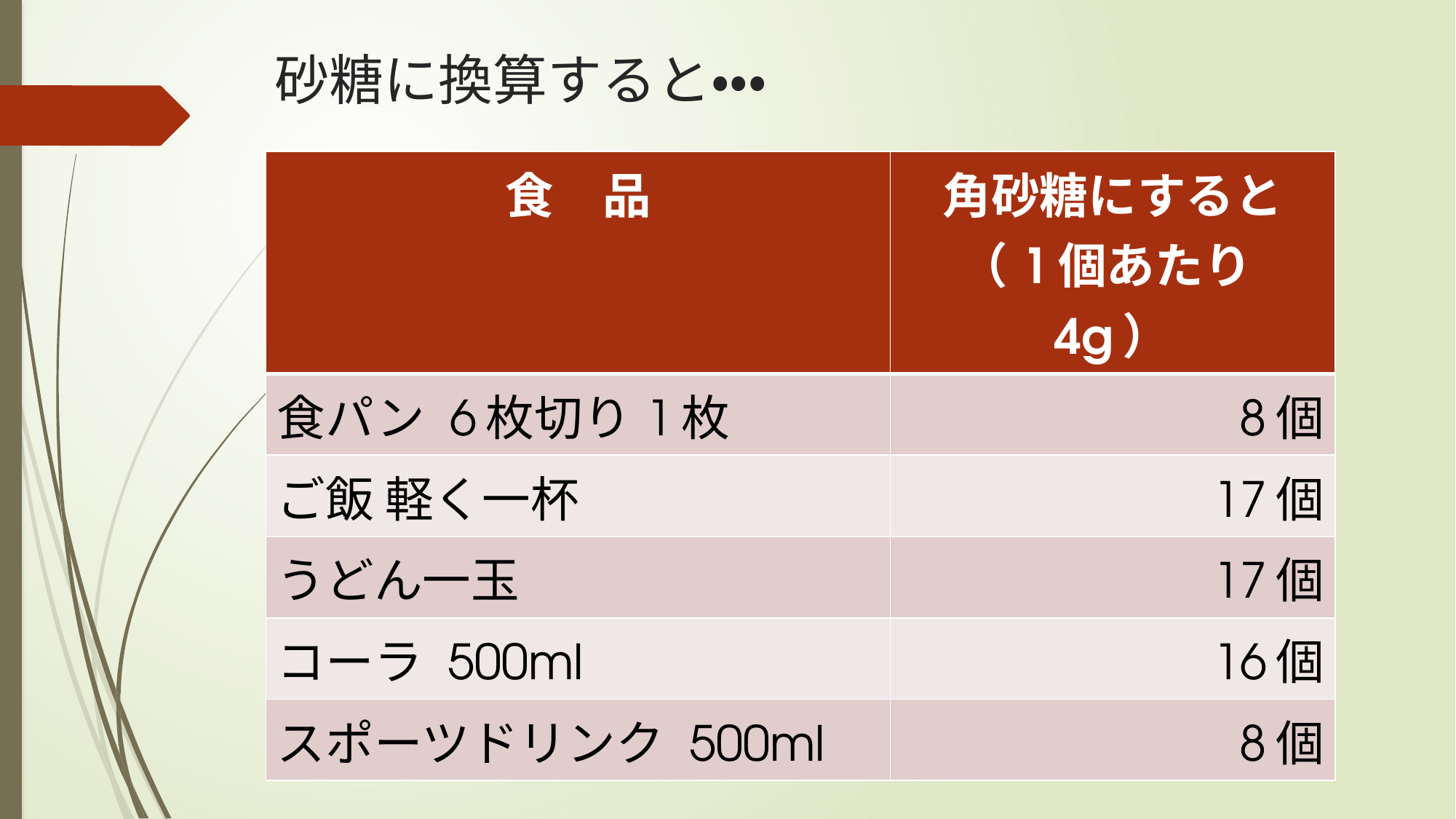

# 砂糖に換算すると・・・
| 食　品 | 角砂糖にすると （1個あたり4g） |
| --- | --- |
| 食パン 6枚切り1枚 | 8個 |
| ご飯 軽く一杯 | 17個 |
| うどん一玉 | 17個 |
| コーラ 500ml | 16個 |
| スポーツドリンク 500ml | 8個 |